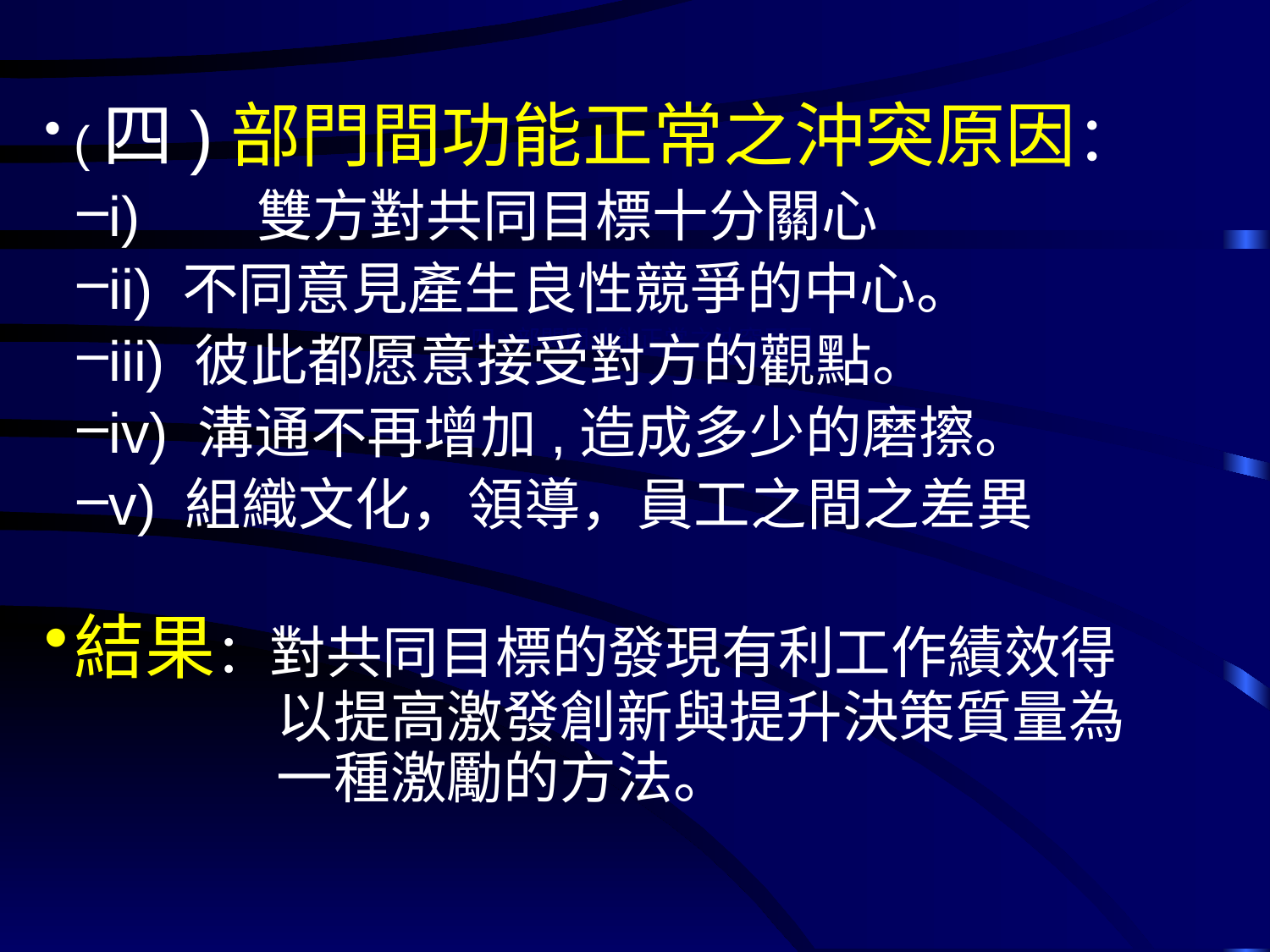

(四)部門間功能正常之沖突原因：
i)	 雙方對共同目標十分關心
ii) 不同意見產生良性競爭的中心。
iii) 彼此都愿意接受對方的觀點。
iv) 溝通不再增加,造成多少的磨擦。
v) 組織文化，領導，員工之間之差異
結果：對共同目標的發現有利工作績效得
                以提高激發創新與提升決策質量為
                一種激勵的方法。
# (四)部門間功能正常之沖突原因